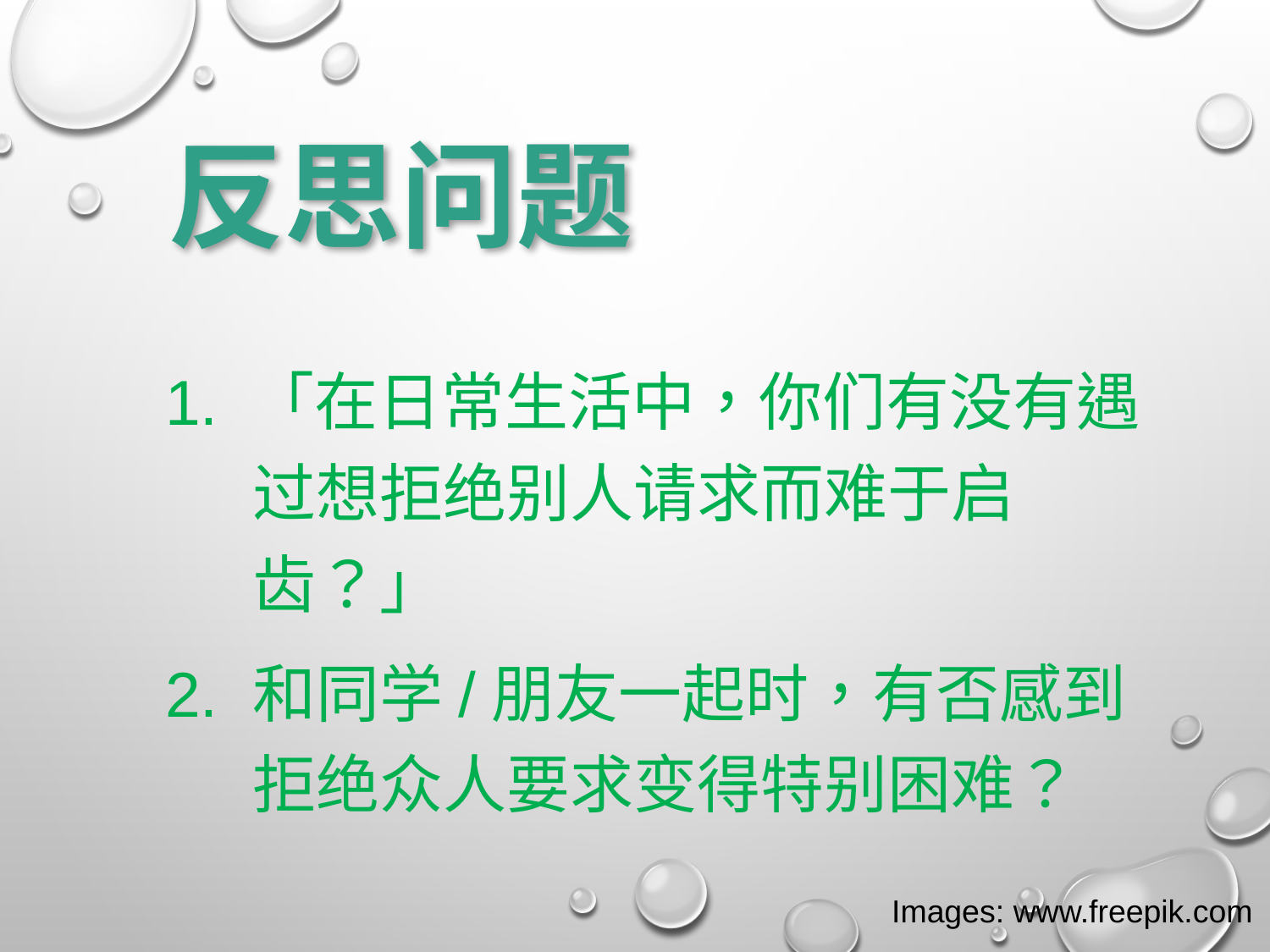

反思问题
1. 「在日常生活中，你们有没有遇过想拒绝别人请求而难于启齿？」
2.	和同学/朋友一起时，有否感到拒绝众人要求变得特别困难？
Images: www.freepik.com